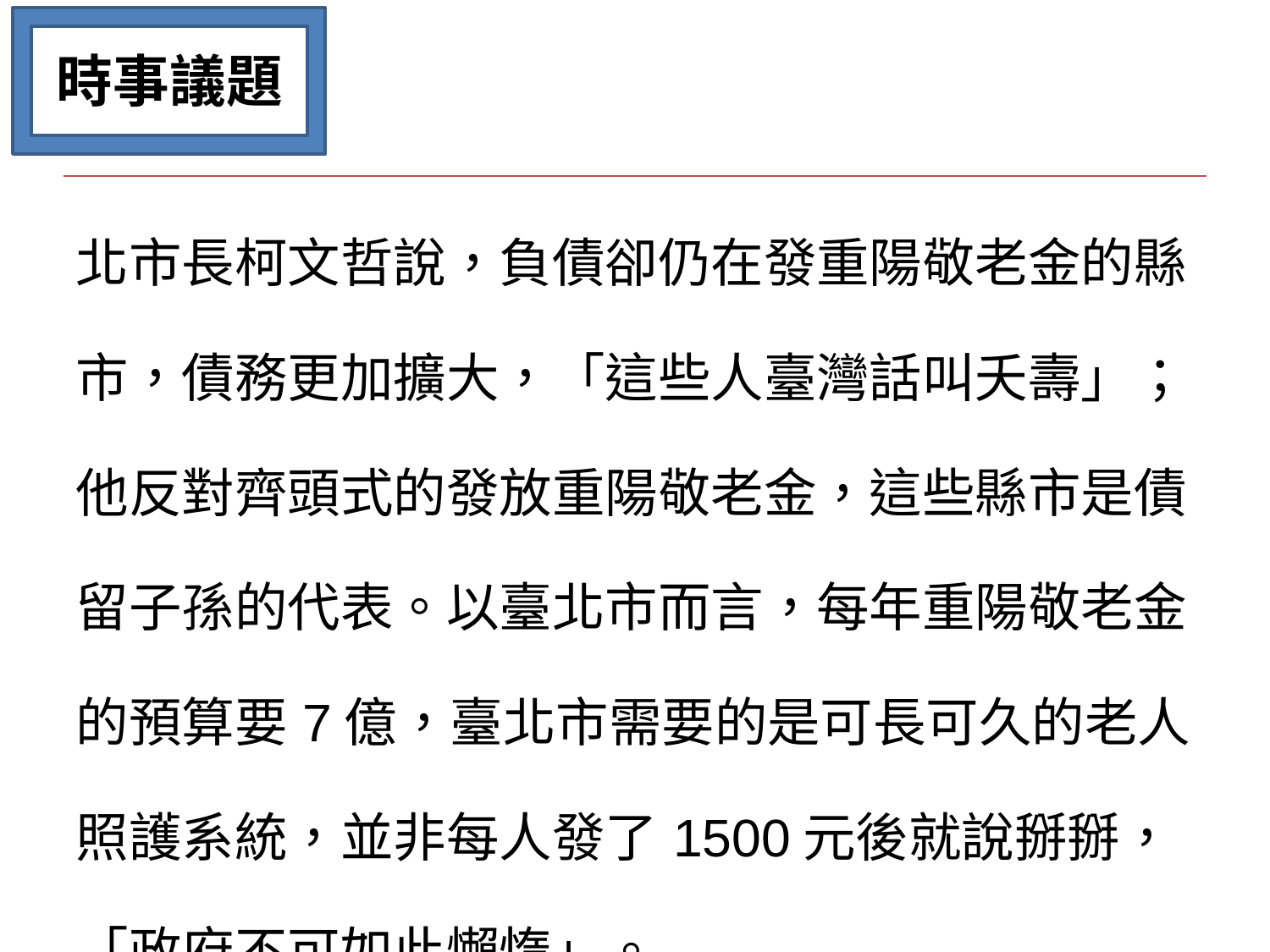

時事議題
| 北市長柯文哲說，負債卻仍在發重陽敬老金的縣市，債務更加擴大，「這些人臺灣話叫夭壽」；他反對齊頭式的發放重陽敬老金，這些縣市是債留子孫的代表。以臺北市而言，每年重陽敬老金的預算要7億，臺北市需要的是可長可久的老人照護系統，並非每人發了1500元後就說掰掰，「政府不可如此懶惰」。 |
| --- |